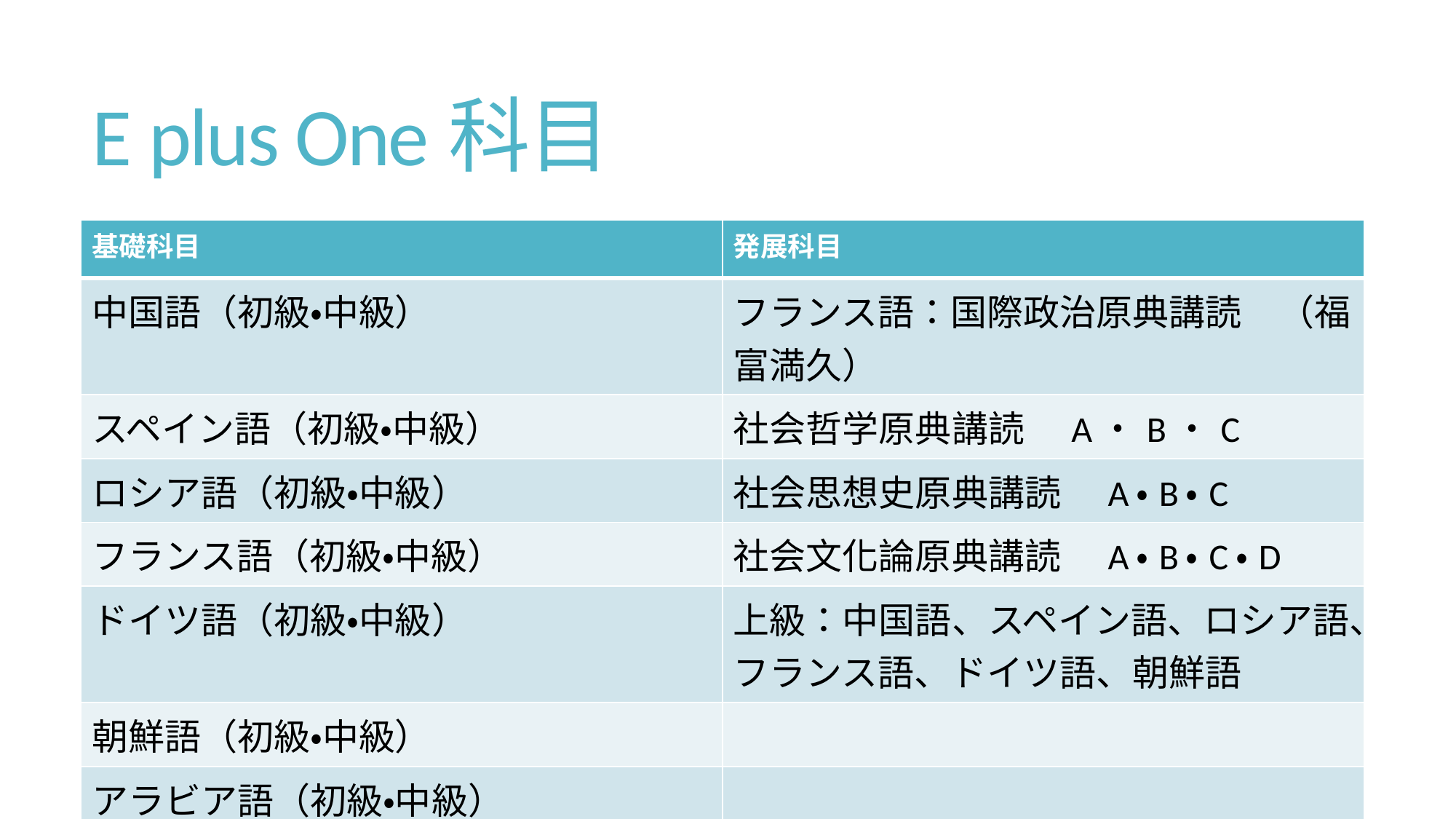

# E plus One科目
| 基礎科目 | 発展科目 |
| --- | --- |
| 中国語（初級・中級） | フランス語：国際政治原典講読　（福富満久） |
| スペイン語（初級・中級） | 社会哲学原典講読　A・B・C |
| ロシア語（初級・中級） | 社会思想史原典講読　A・B・C |
| フランス語（初級・中級） | 社会文化論原典講読　A・B・C・D |
| ドイツ語（初級・中級） | 上級：中国語、スペイン語、ロシア語、フランス語、ドイツ語、朝鮮語 |
| 朝鮮語（初級・中級） |  |
| アラビア語（初級・中級） |  |